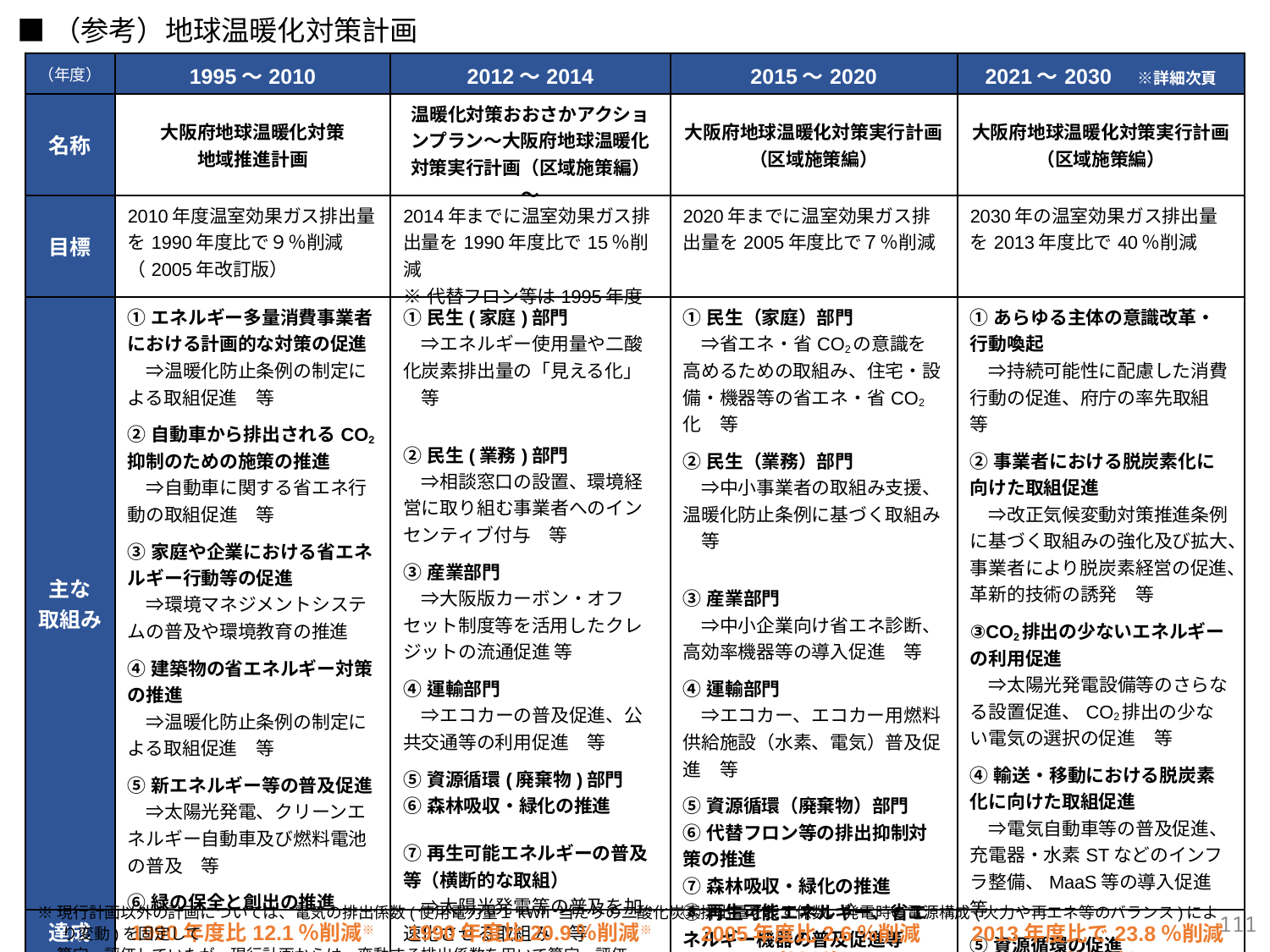

■（参考）地球温暖化対策計画
| （年度） | 1995～2010 | 2012～2014 | 2015～2020 | 2021～2030　※詳細次頁 |
| --- | --- | --- | --- | --- |
| 名称 | 大阪府地球温暖化対策 地域推進計画 | 温暖化対策おおさかアクションプラン～大阪府地球温暖化対策実行計画（区域施策編）～ | 大阪府地球温暖化対策実行計画（区域施策編） | 大阪府地球温暖化対策実行計画（区域施策編） |
| 目標 | 2010年度温室効果ガス排出量を1990年度比で９％削減 （2005年改訂版） | 2014年までに温室効果ガス排出量を1990年度比で15％削減 ※代替フロン等は1995年度 | 2020年までに温室効果ガス排出量を2005年度比で７％削減 | 2030年の温室効果ガス排出量を2013年度比で40％削減 |
| 主な 取組み | ①エネルギー多量消費事業者における計画的な対策の促進 　⇒温暖化防止条例の制定による取組促進　等 ②自動車から排出されるCO2抑制のための施策の推進 　⇒自動車に関する省エネ行動の取組促進　等 ③家庭や企業における省エネルギー行動等の促進 　⇒環境マネジメントシステムの普及や環境教育の推進 ④建築物の省エネルギー対策の推進 　⇒温暖化防止条例の制定による取組促進　等 ⑤新エネルギー等の普及促進 　⇒太陽光発電、クリーンエネルギー自動車及び燃料電池の普及　等 ⑥緑の保全と創出の推進 | ①民生(家庭)部門 　⇒エネルギー使用量や二酸化炭素排出量の「見える化」　等 ②民生(業務)部門 　⇒相談窓口の設置、環境経営に取り組む事業者へのインセンティブ付与　等 ③産業部門 　⇒大阪版カーボン・オフセット制度等を活用したクレジットの流通促進 等 ④運輸部門 　⇒エコカーの普及促進、公共交通等の利用促進　等 ⑤資源循環(廃棄物)部門 ⑥森林吸収・緑化の推進 ⑦再生可能エネルギーの普及等（横断的な取組） 　⇒太陽光発電等の普及を加速化させる取組み　等 | ①民生（家庭）部門 　⇒省エネ・省CO2の意識を高めるための取組み、住宅・設備・機器等の省エネ・省CO2化　等 ②民生（業務）部門 　⇒中小事業者の取組み支援、温暖化防止条例に基づく取組み　等 ③産業部門 　⇒中小企業向け省エネ診断、高効率機器等の導入促進　等 ④運輸部門 　⇒エコカー、エコカー用燃料供給施設（水素、電気）普及促進　等 ⑤資源循環（廃棄物）部門 ⑥代替フロン等の排出抑制対策の推進 ⑦森林吸収・緑化の推進 ⑧再生可能エネルギー、省エネルギー機器の普及促進等 　⇒再生可能エネルギー（バイオマス発電等）の導入更新　等 | ①あらゆる主体の意識改革・行動喚起 　⇒持続可能性に配慮した消費行動の促進、府庁の率先取組　等 ②事業者における脱炭素化に向けた取組促進 　⇒改正気候変動対策推進条例に基づく取組みの強化及び拡大、事業者により脱炭素経営の促進、革新的技術の誘発　等 ③CO2排出の少ないエネルギーの利用促進 　⇒太陽光発電設備等のさらなる設置促進、CO2排出の少ない電気の選択の促進　等 ④輸送・移動における脱炭素化に向けた取組促進 　⇒電気自動車等の普及促進、充電器・水素STなどのインフラ整備、MaaS等の導入促進　等 ⑤資源循環の促進 ⑥森林吸収・緑化等の推進 ⑦気候変動適応の推進等 |
| 達成 状況 | 1990年度比12.1％削減※ （目標達成） | 1990年度比20.9％削減※ （目標達成） | 2005年度比2.6％削減(2019)※ | 2013年度比で23.8％削減(2019)※ |
※現行計画以外の計画については、電気の排出係数(使用電力量１kWh 当たりの二酸化炭素排出量を表す係数。発電時の電源構成(火力や再エネ等のバランス)により変動)を固定して
　 算定・評価していたが、現行計画からは、変動する排出係数を用いて算定・評価
111